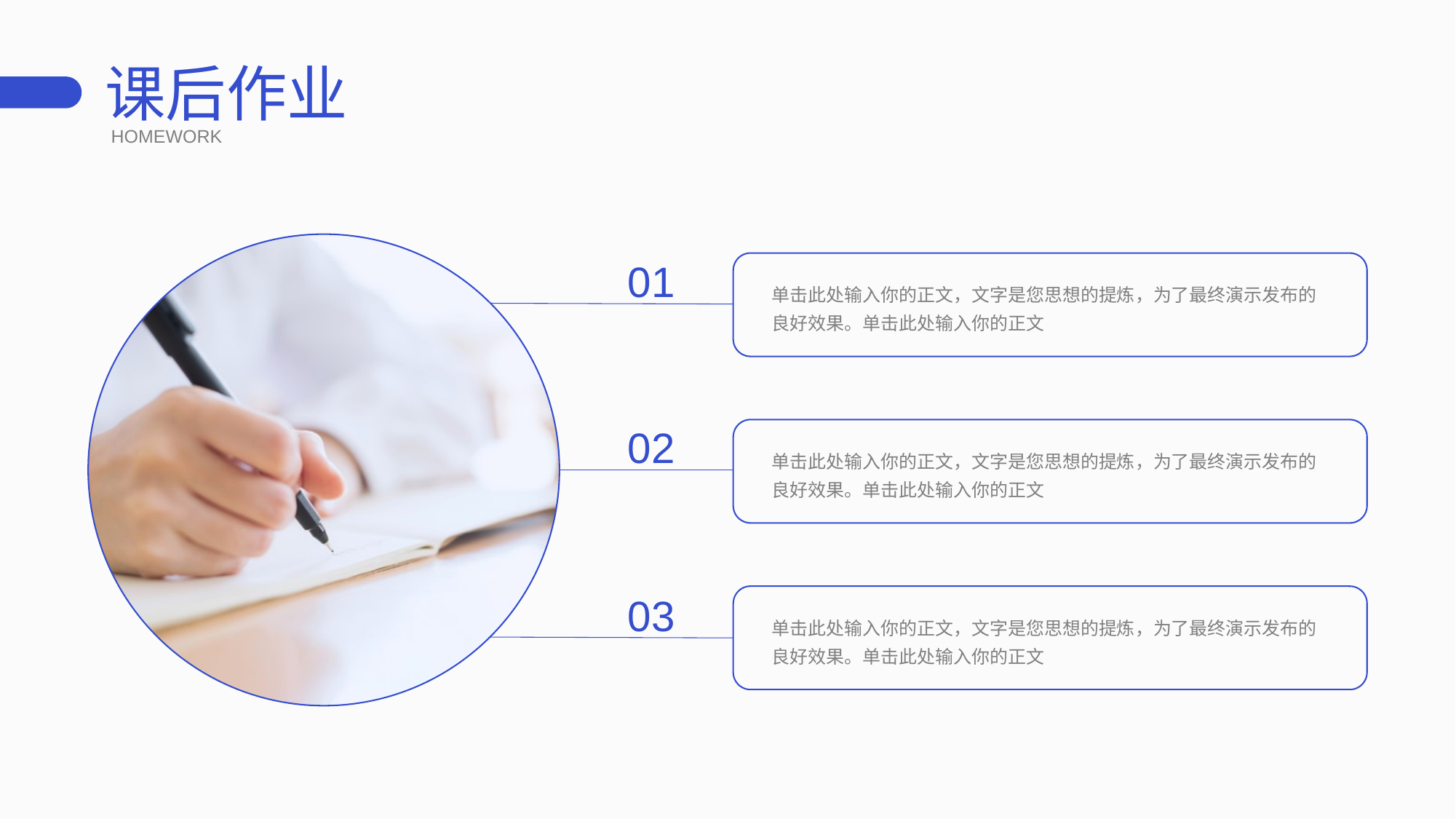

课后作业

HOMEWORK

01

单击此处输入你的正文，文字是您思想的提炼，为了最终演示发布的良好效果。单击此处输入你的正文
02

单击此处输入你的正文，文字是您思想的提炼，为了最终演示发布的良好效果。单击此处输入你的正文
03

单击此处输入你的正文，文字是您思想的提炼，为了最终演示发布的良好效果。单击此处输入你的正文